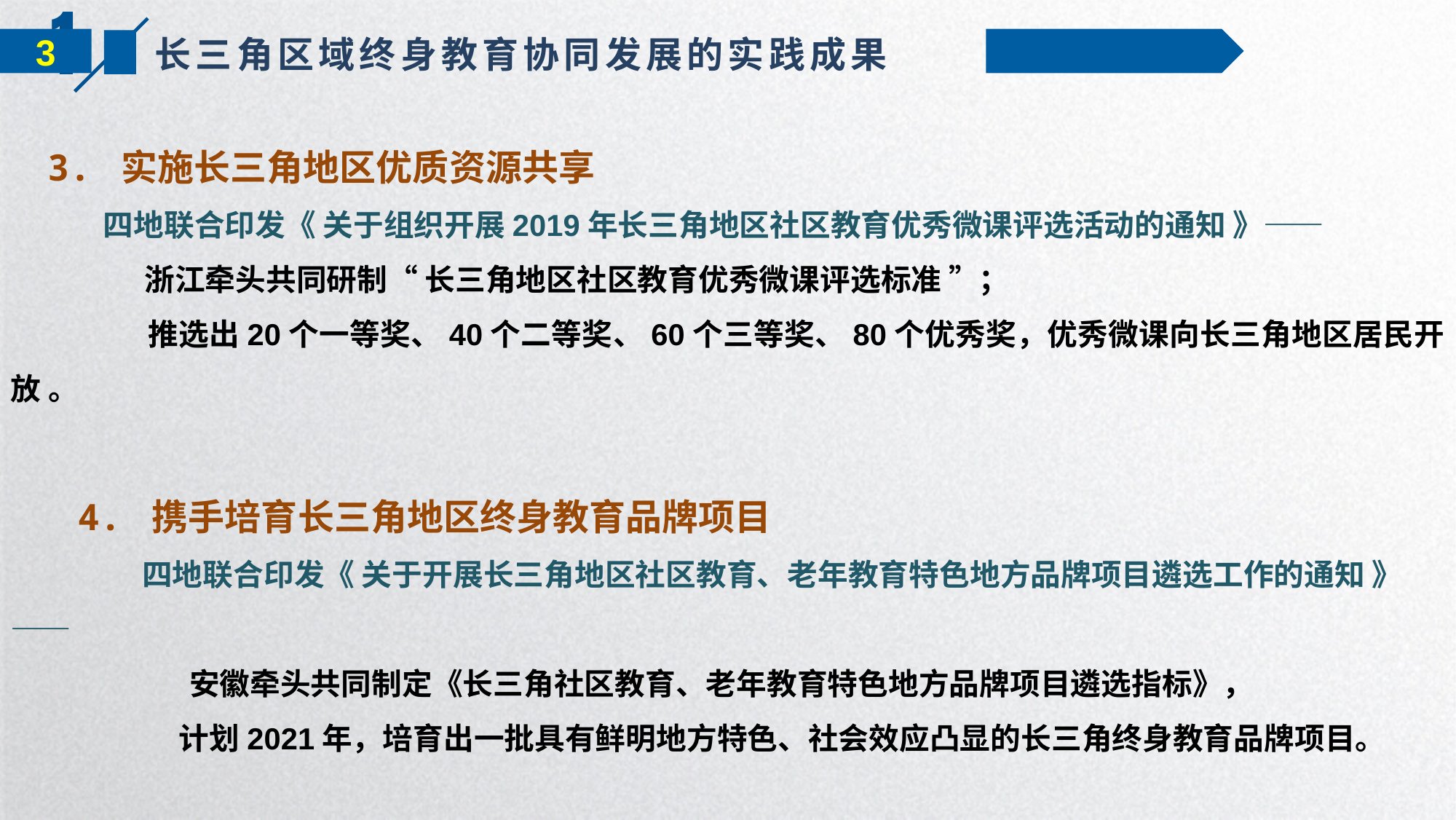

长三角区域终身教育协同发展的实践成果
3

3. 实施长三角地区优质资源共享
        四地联合印发《 关于组织开展2019年长三角地区社区教育优秀微课评选活动的通知 》——
             浙江牵头共同研制“ 长三角地区社区教育优秀微课评选标准 ”；
             推选出20个一等奖、40个二等奖、60个三等奖、80个优秀奖，优秀微课向长三角地区居民开放 。

   4. 携手培育长三角地区终身教育品牌项目
             四地联合印发《 关于开展长三角地区社区教育、老年教育特色地方品牌项目遴选工作的通知 》——
                    安徽牵头共同制定《长三角社区教育、老年教育特色地方品牌项目遴选指标》，
                  计划2021年，培育出一批具有鲜明地方特色、社会效应凸显的长三角终身教育品牌项目。

    2019年11月成立“金嘉吴宣”终身教育联盟 ，中国成协确定为区域终身学习发展共同体项目实验点。